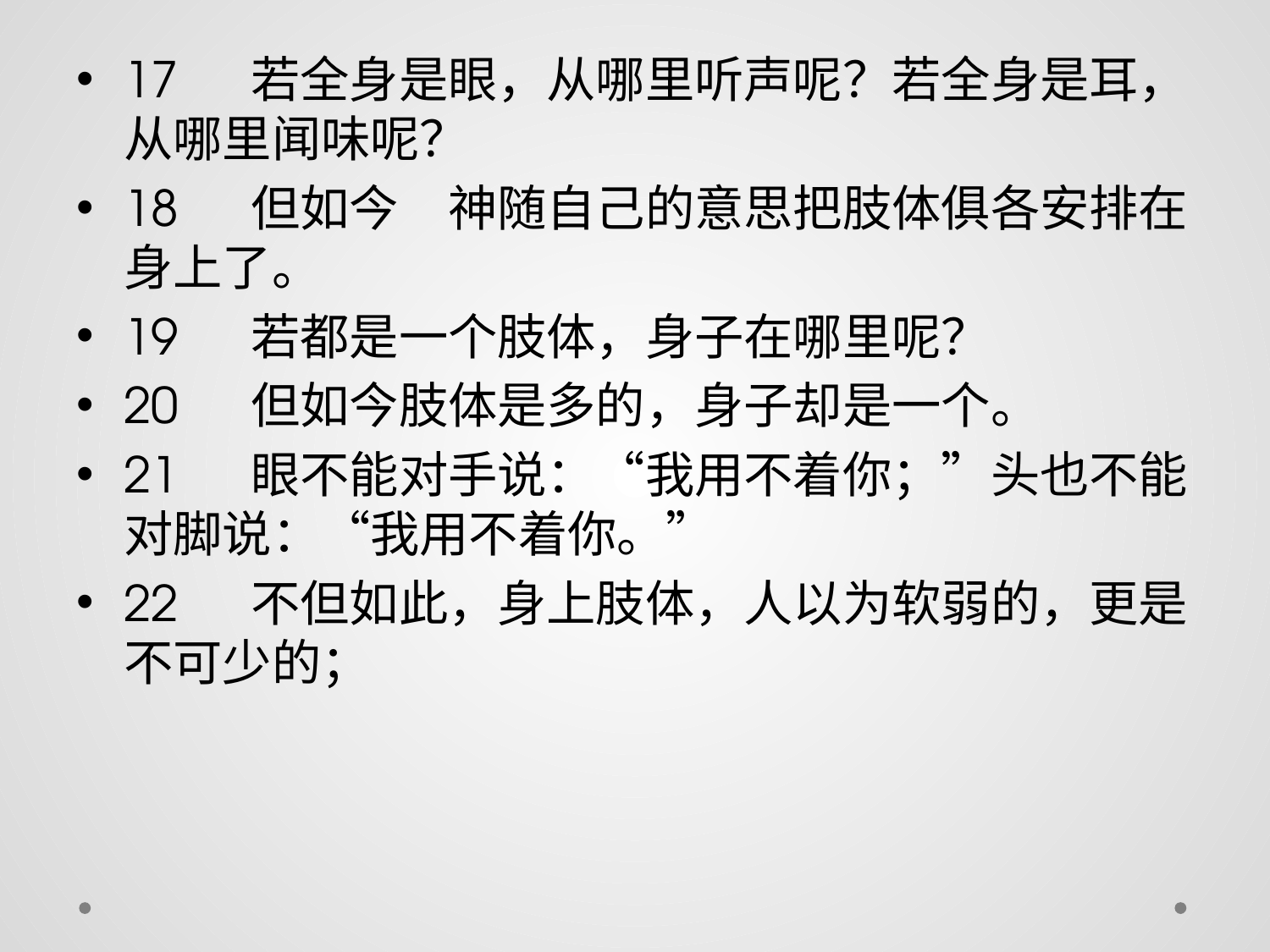

17 	若全身是眼，从哪里听声呢？若全身是耳，从哪里闻味呢？
18 	但如今　神随自己的意思把肢体俱各安排在身上了。
19 	若都是一个肢体，身子在哪里呢？
20 	但如今肢体是多的，身子却是一个。
21 	眼不能对手说：“我用不着你；”头也不能对脚说：“我用不着你。”
22 	不但如此，身上肢体，人以为软弱的，更是不可少的；